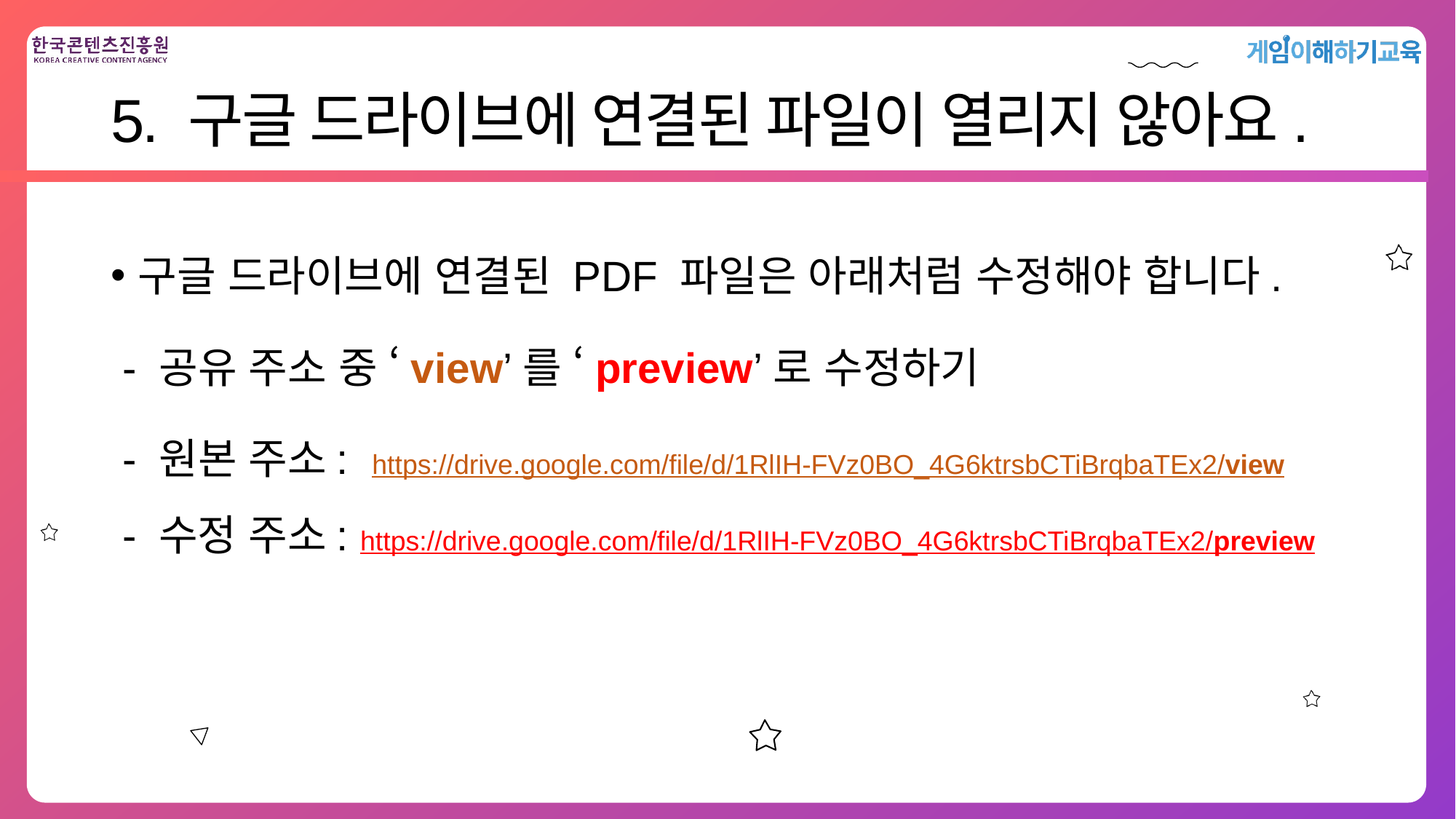

# 5. 구글 드라이브에 연결된 파일이 열리지 않아요.
구글 드라이브에 연결된 PDF 파일은 아래처럼 수정해야 합니다.
 - 공유 주소 중 ‘view’를 ‘preview’로 수정하기
 - 원본 주소:  https://drive.google.com/file/d/1RlIH-FVz0BO_4G6ktrsbCTiBrqbaTEx2/view 
 - 수정 주소: https://drive.google.com/file/d/1RlIH-FVz0BO_4G6ktrsbCTiBrqbaTEx2/preview